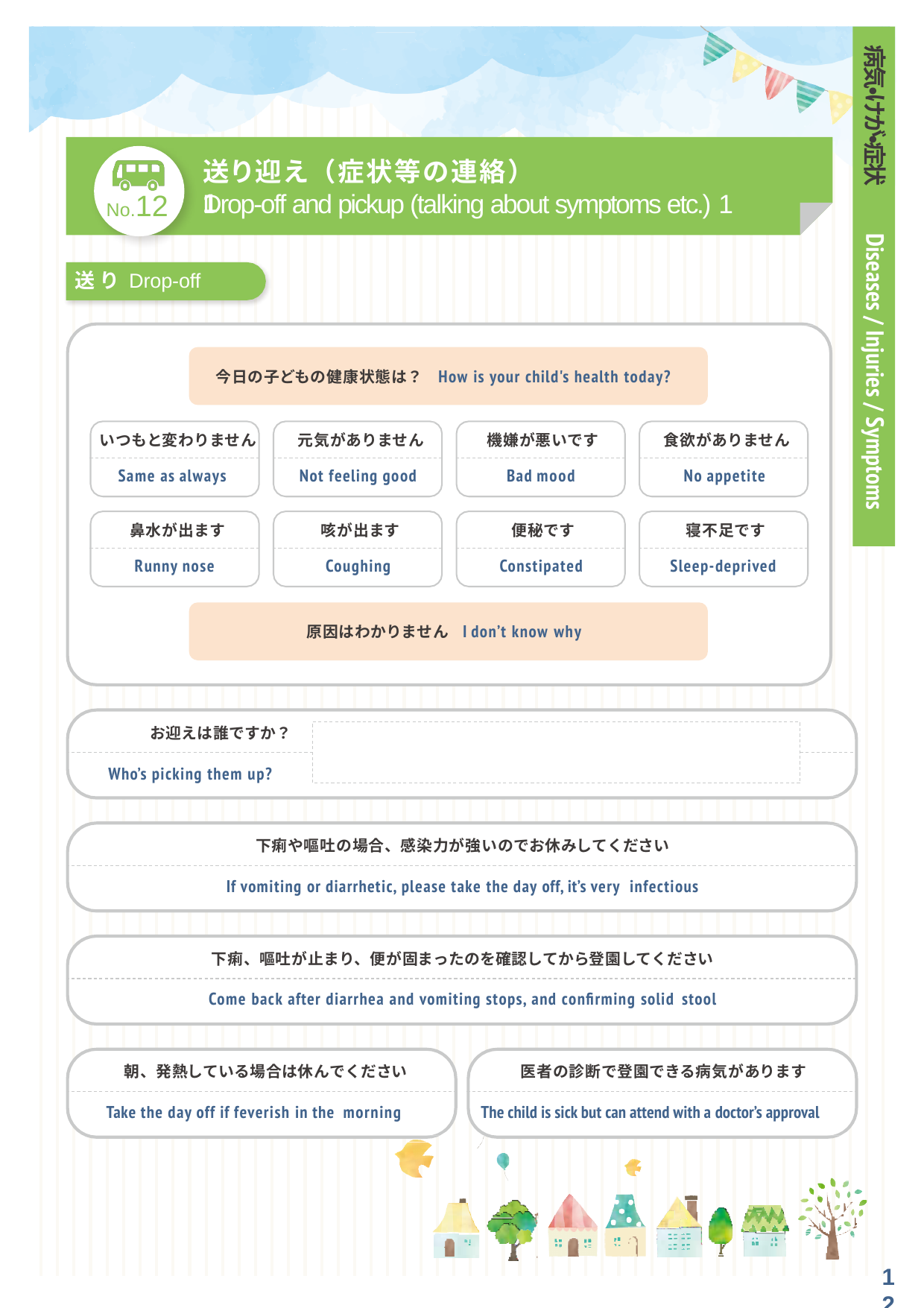

病気・けが・症状

送り迎え（症状等の連絡）1

No.12
Drop-off and pickup (talking about symptoms etc.) 1
Diseases / Injuries / Symptoms

送 り Drop-off

今日の子どもの健康状態は？   How is your child's health today?

いつもと変わりません
元気がありません
機嫌が悪いです
食欲がありません
Same as always
Not feeling good
Bad mood
No appetite

鼻水が出ます
咳が出ます
便秘です
寝不足です
Runny nose
Coughing
Constipated
Sleep-deprived

I don’t know why
原因はわかりません

お迎えは誰ですか？
Who’s picking them up?

下痢や嘔吐の場合、感染力が強いのでお休みしてください
If vomiting or diarrhetic, please take the day off, it’s very infectious

下痢、嘔吐が止まり、便が固まったのを確認してから登園してください
Come back after diarrhea and vomiting stops, and confirming solid stool

朝、発熱している場合は休んでください
医者の診断で登園できる病気があります
Take the day off if feverish in the morning
The child is sick but can attend with a doctor’s approval

12